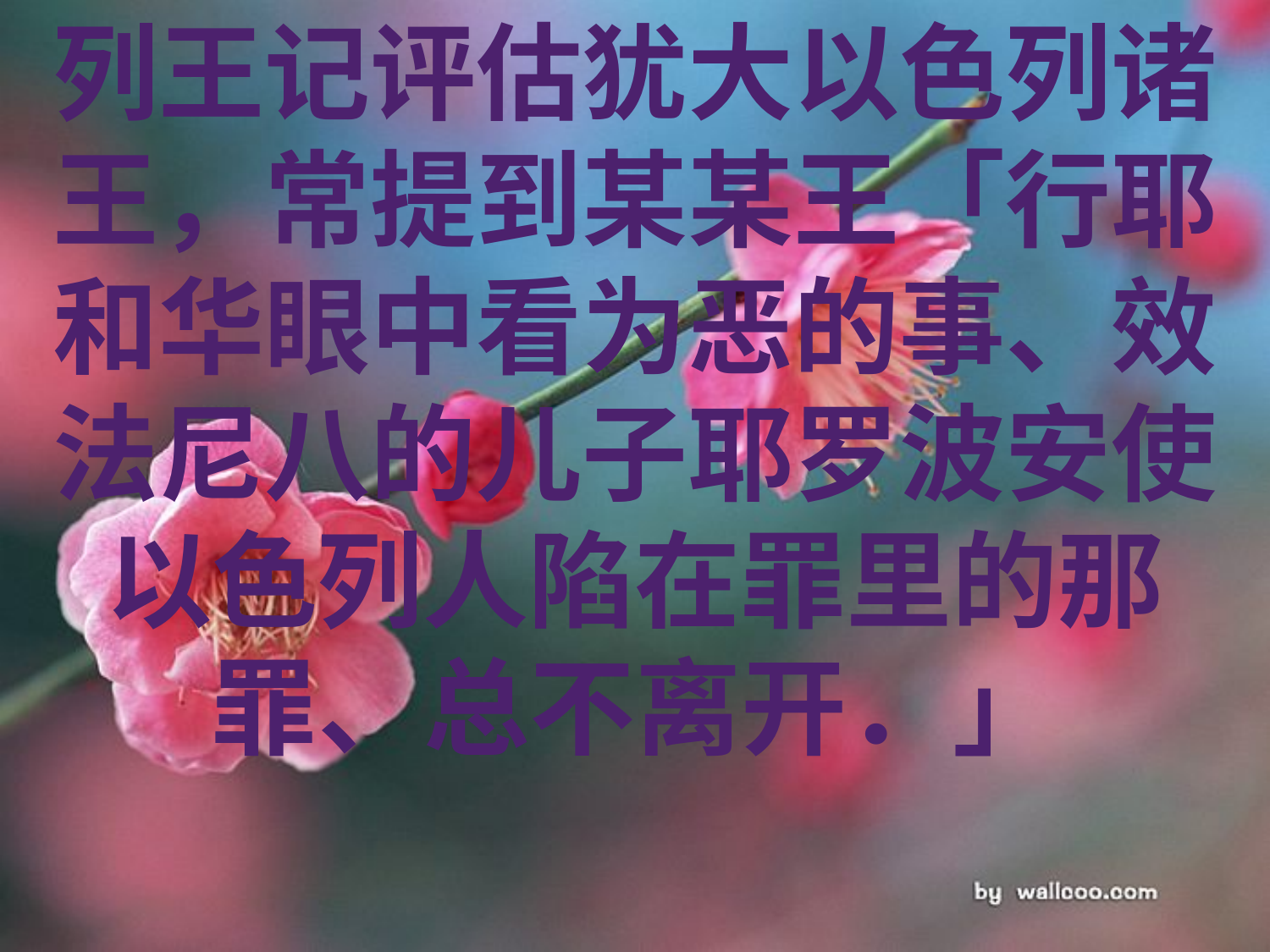

列王记评估犹大以色列诸王，常提到某某王「行耶和华眼中看为恶的事、效法尼八的儿子耶罗波安使以色列人陷在罪里的那罪、总不离开．」